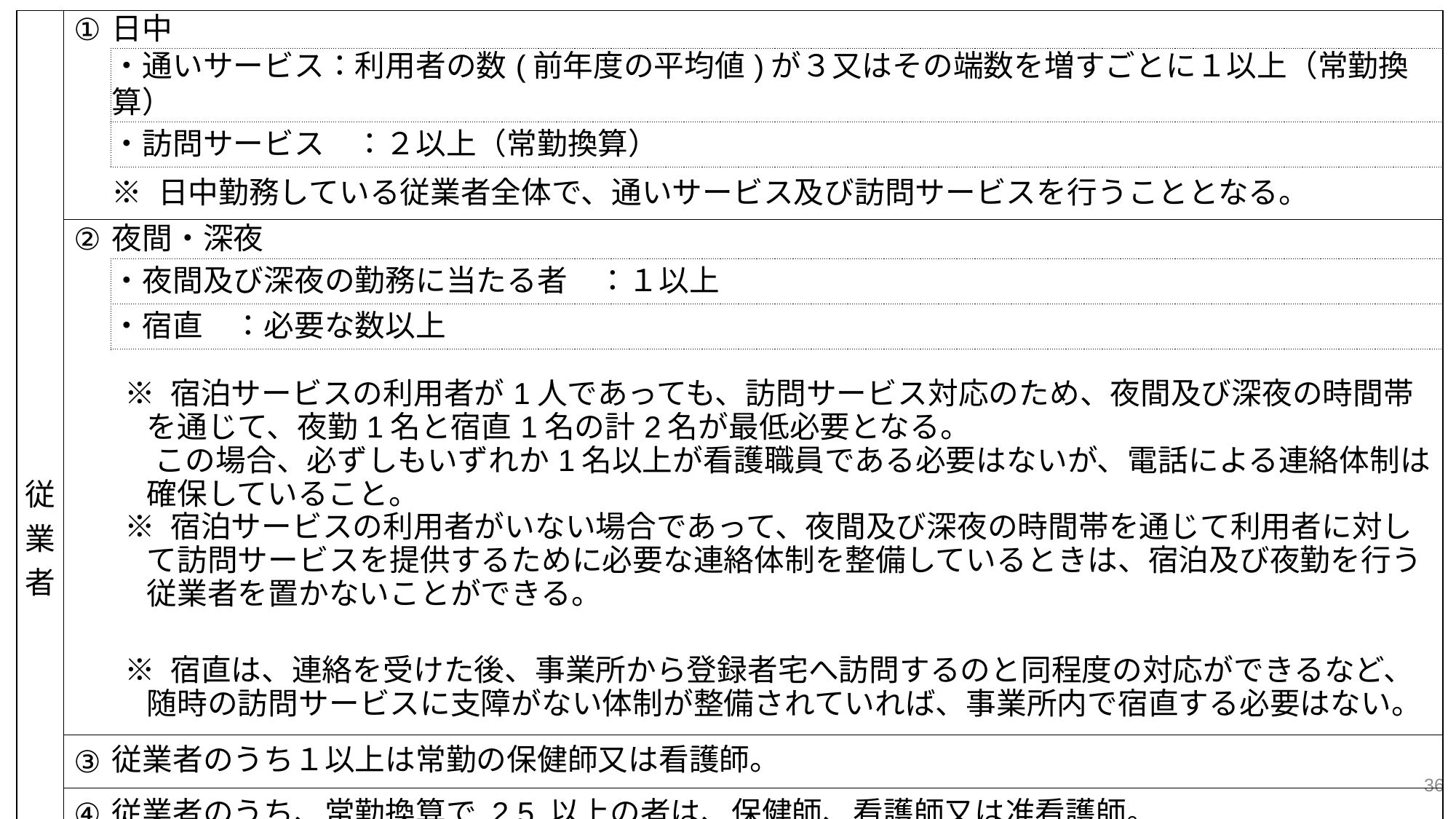

| 従業者 | ① | 日中 |  |
| --- | --- | --- | --- |
|  |  | ・通いサービス：利用者の数(前年度の平均値)が３又はその端数を増すごとに１以上（常勤換算） |  |
|  |  | ・訪問サービス　：２以上（常勤換算） |  |
|  |  | ※ 日中勤務している従業者全体で、通いサービス及び訪問サービスを行うこととなる。 |  |
|  | ② | 夜間・深夜 |  |
|  |  | ・夜間及び深夜の勤務に当たる者　：１以上 |  |
|  |  | ・宿直　：必要な数以上 |  |
|  |  | ※ 宿泊サービスの利用者が1人であっても、訪問サービス対応のため、夜間及び深夜の時間帯を通じて、夜勤1名と宿直1名の計2名が最低必要となる。 　この場合、必ずしもいずれか1名以上が看護職員である必要はないが、電話による連絡体制は確保していること。 ※ 宿泊サービスの利用者がいない場合であって、夜間及び深夜の時間帯を通じて利用者に対して訪問サービスを提供するために必要な連絡体制を整備しているときは、宿泊及び夜勤を行う従業者を置かないことができる。 |  |
|  |  |  |  |
|  |  | ※ 宿直は、連絡を受けた後、事業所から登録者宅へ訪問するのと同程度の対応ができるなど、随時の訪問サービスに支障がない体制が整備されていれば、事業所内で宿直する必要はない。 |  |
|  |  |  |  |
|  | ③ | 従業者のうち１以上は常勤の保健師又は看護師。 |  |
|  | ④ | 従業者のうち、常勤換算で 2.5 以上の者は、保健師、看護師又は准看護師。 |  |
|  | ⑤ | 通いサービス及び訪問サービスの提供に当たる従業者のうち、１以上の者は、看護職員。 ※ 常勤を要件としていないが、日中のサービス提供時間帯を通じて必要な看護サービスが提供される職員配置とすること。 |  |
36